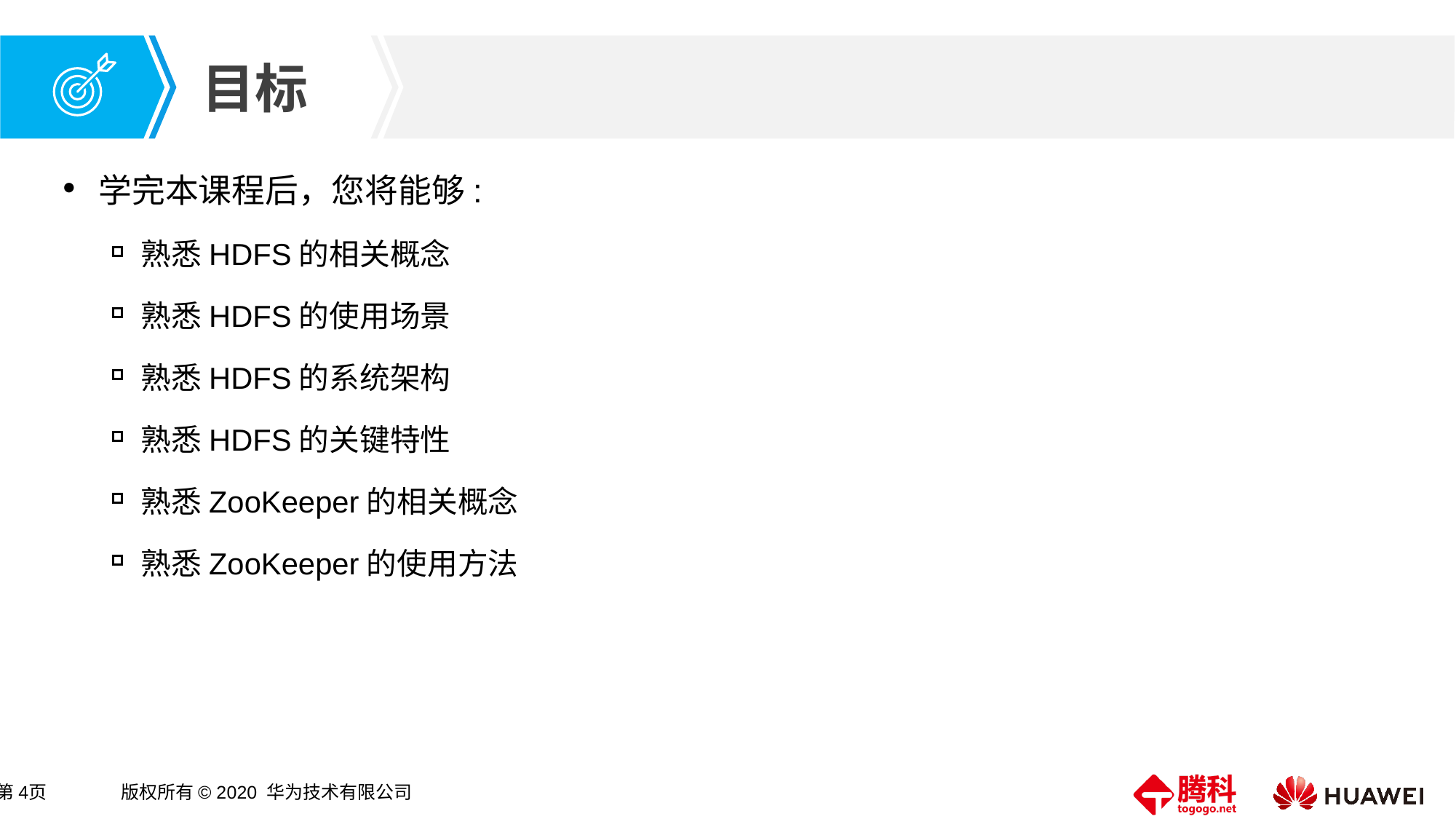

学完本课程后，您将能够:
熟悉HDFS的相关概念
熟悉HDFS的使用场景
熟悉HDFS的系统架构
熟悉HDFS的关键特性
熟悉ZooKeeper的相关概念
熟悉ZooKeeper的使用方法